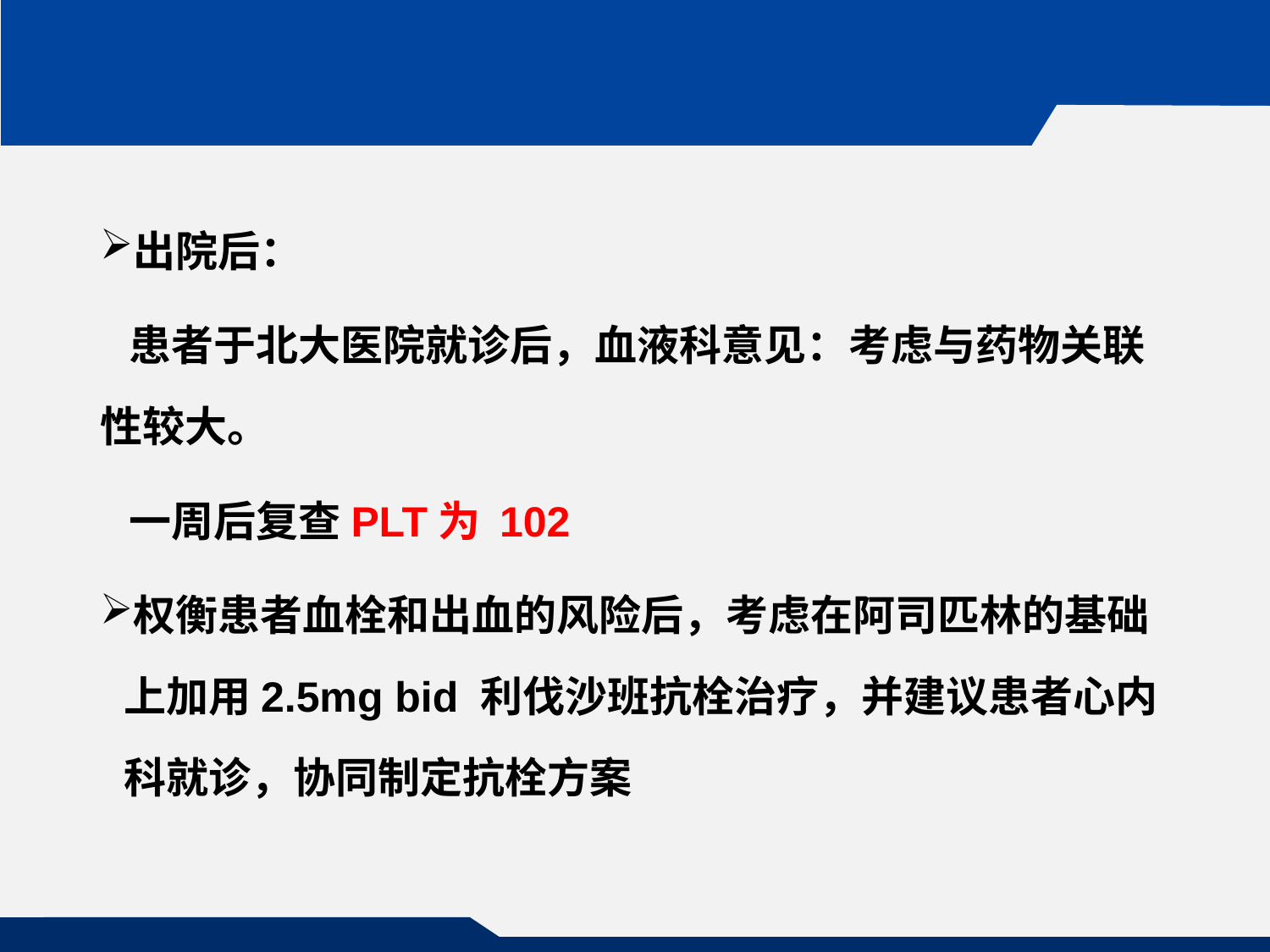

#
出院后：
  患者于北大医院就诊后，血液科意见：考虑与药物关联性较大。
  一周后复查PLT为 102
权衡患者血栓和出血的风险后，考虑在阿司匹林的基础上加用2.5mg bid 利伐沙班抗栓治疗，并建议患者心内科就诊，协同制定抗栓方案